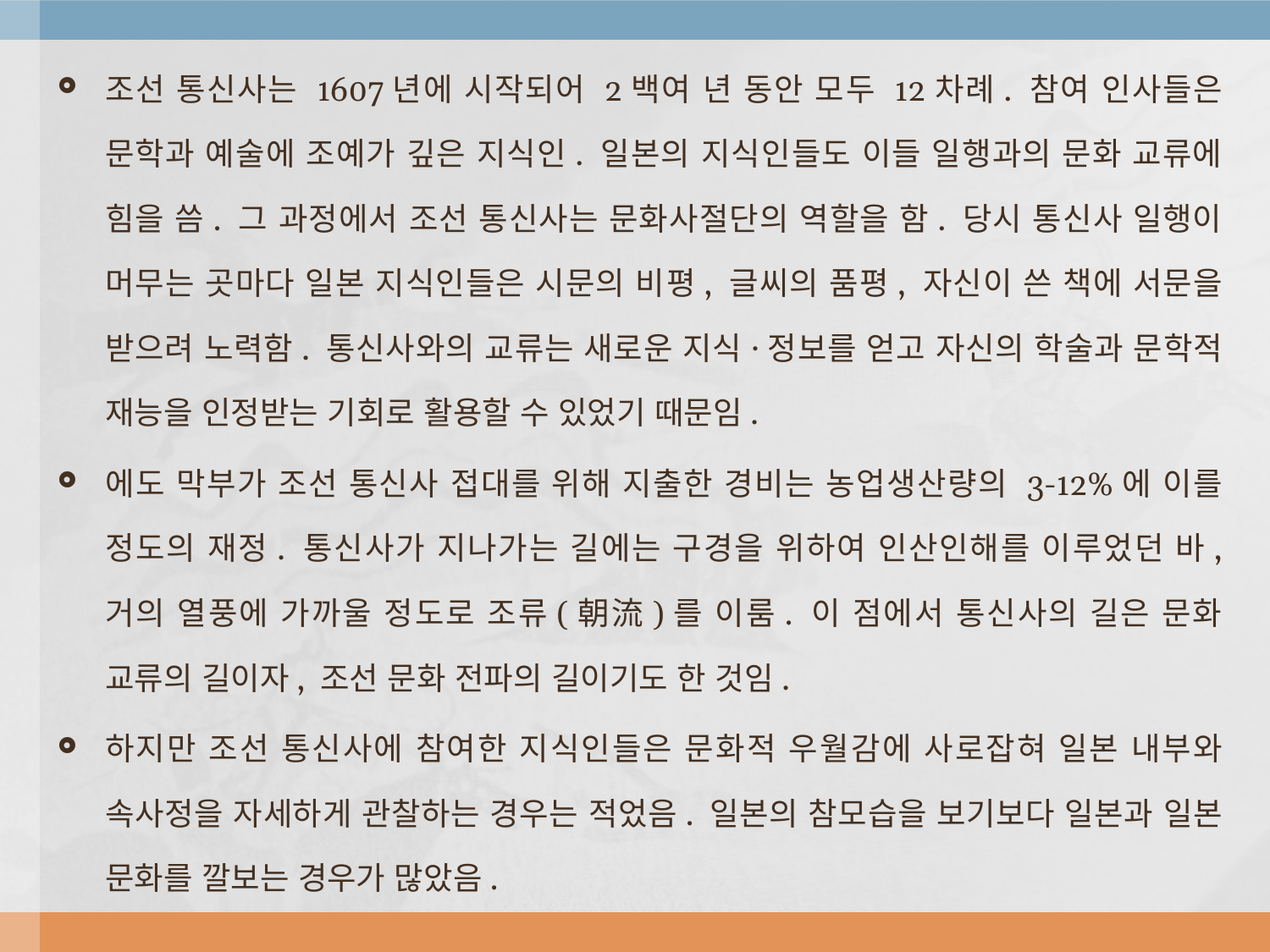

조선 통신사는 1607년에 시작되어 2백여 년 동안 모두 12차례. 참여 인사들은 문학과 예술에 조예가 깊은 지식인. 일본의 지식인들도 이들 일행과의 문화 교류에 힘을 씀. 그 과정에서 조선 통신사는 문화사절단의 역할을 함. 당시 통신사 일행이 머무는 곳마다 일본 지식인들은 시문의 비평, 글씨의 품평, 자신이 쓴 책에 서문을 받으려 노력함. 통신사와의 교류는 새로운 지식·정보를 얻고 자신의 학술과 문학적 재능을 인정받는 기회로 활용할 수 있었기 때문임.
에도 막부가 조선 통신사 접대를 위해 지출한 경비는 농업생산량의 3-12%에 이를 정도의 재정. 통신사가 지나가는 길에는 구경을 위하여 인산인해를 이루었던 바, 거의 열풍에 가까울 정도로 조류(朝流)를 이룸. 이 점에서 통신사의 길은 문화 교류의 길이자, 조선 문화 전파의 길이기도 한 것임.
하지만 조선 통신사에 참여한 지식인들은 문화적 우월감에 사로잡혀 일본 내부와 속사정을 자세하게 관찰하는 경우는 적었음. 일본의 참모습을 보기보다 일본과 일본 문화를 깔보는 경우가 많았음.